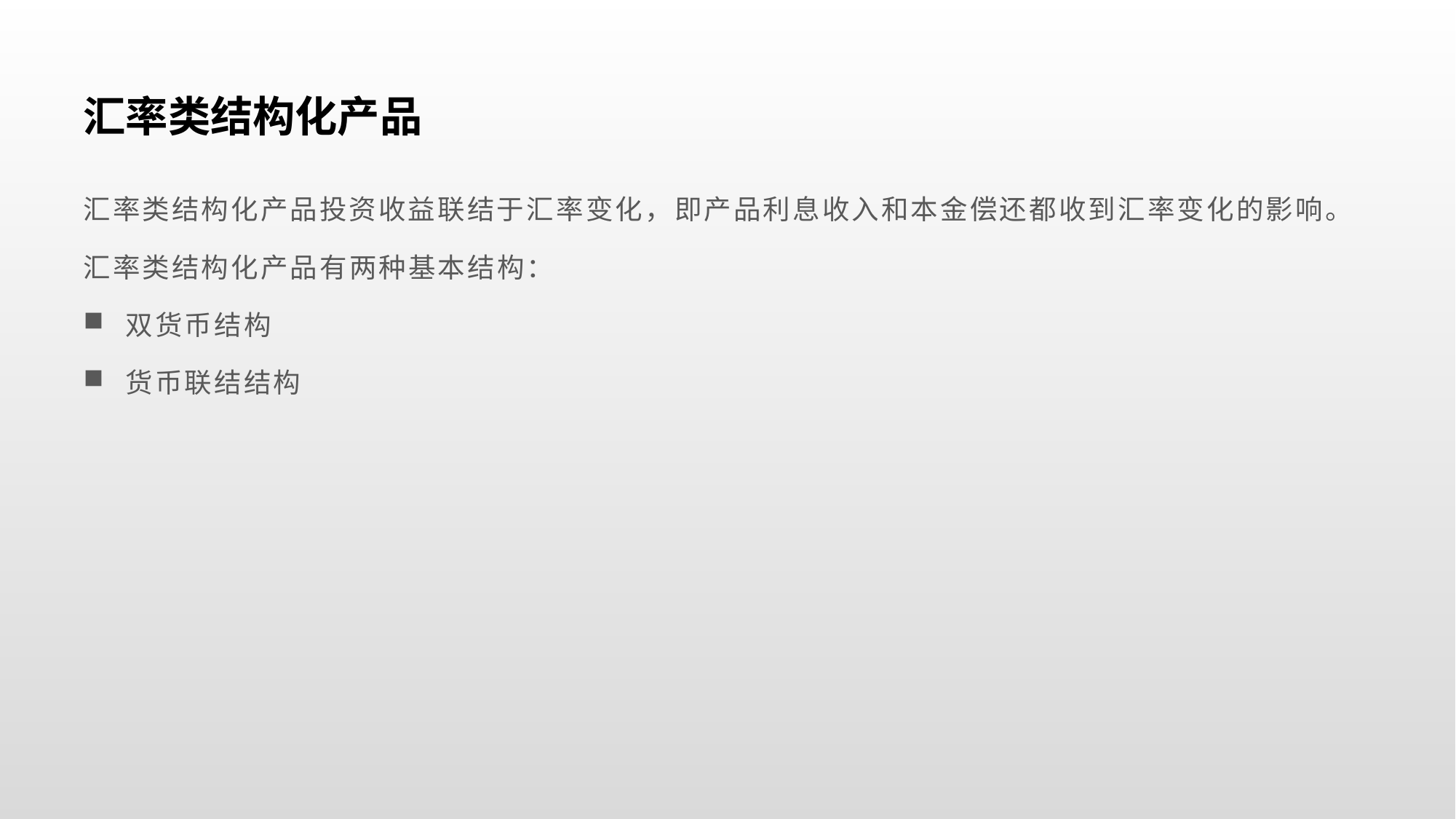

# 汇率类结构化产品
汇率类结构化产品投资收益联结于汇率变化，即产品利息收入和本金偿还都收到汇率变化的影响。
汇率类结构化产品有两种基本结构：
 双货币结构
 货币联结结构